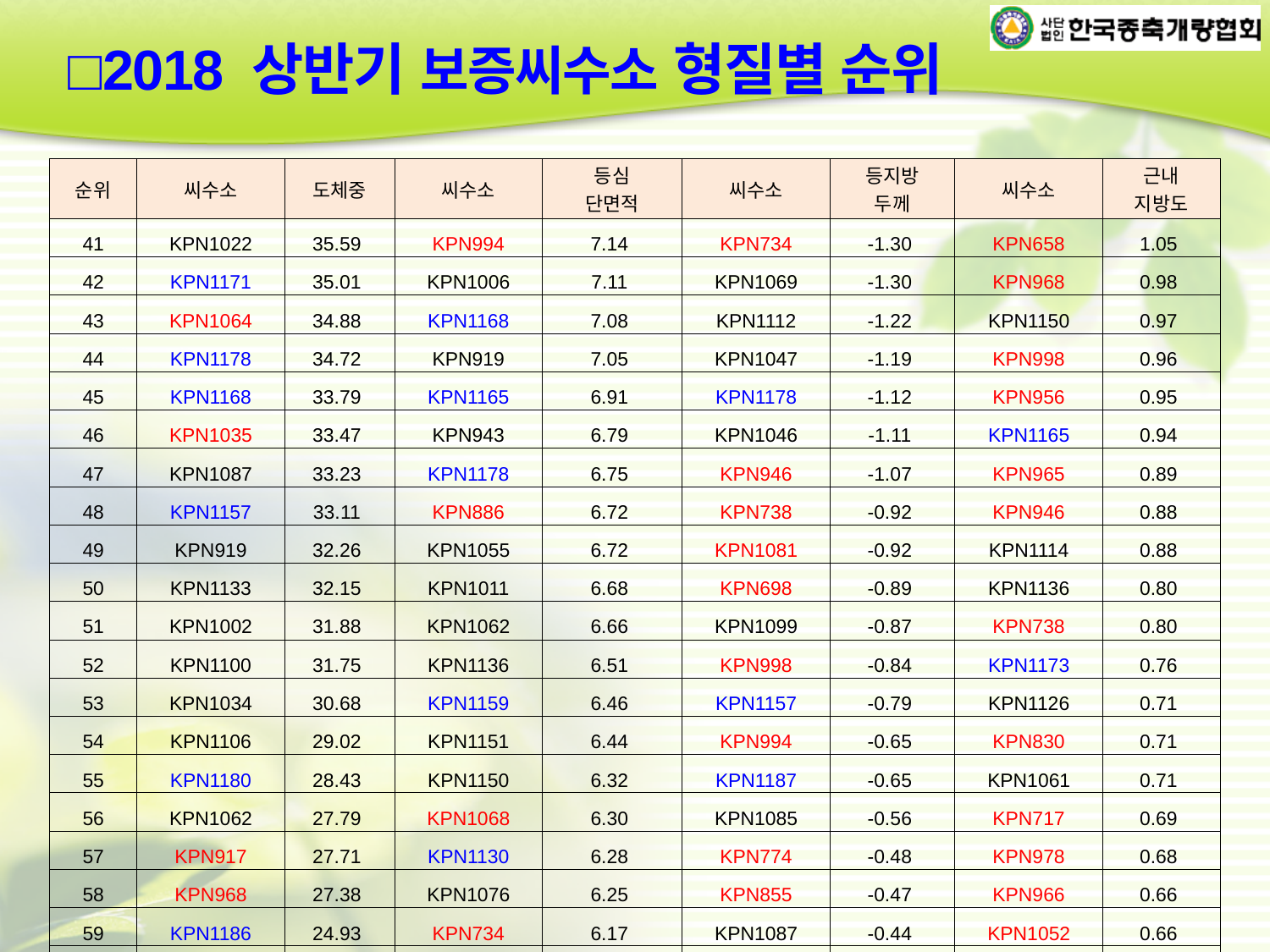

□2018 상반기 보증씨수소 형질별 순위
| 순위 | 씨수소 | 도체중 | 씨수소 | 등심 단면적 | 씨수소 | 등지방 두께 | 씨수소 | 근내 지방도 |
| --- | --- | --- | --- | --- | --- | --- | --- | --- |
| 41 | KPN1022 | 35.59 | KPN994 | 7.14 | KPN734 | -1.30 | KPN658 | 1.05 |
| 42 | KPN1171 | 35.01 | KPN1006 | 7.11 | KPN1069 | -1.30 | KPN968 | 0.98 |
| 43 | KPN1064 | 34.88 | KPN1168 | 7.08 | KPN1112 | -1.22 | KPN1150 | 0.97 |
| 44 | KPN1178 | 34.72 | KPN919 | 7.05 | KPN1047 | -1.19 | KPN998 | 0.96 |
| 45 | KPN1168 | 33.79 | KPN1165 | 6.91 | KPN1178 | -1.12 | KPN956 | 0.95 |
| 46 | KPN1035 | 33.47 | KPN943 | 6.79 | KPN1046 | -1.11 | KPN1165 | 0.94 |
| 47 | KPN1087 | 33.23 | KPN1178 | 6.75 | KPN946 | -1.07 | KPN965 | 0.89 |
| 48 | KPN1157 | 33.11 | KPN886 | 6.72 | KPN738 | -0.92 | KPN946 | 0.88 |
| 49 | KPN919 | 32.26 | KPN1055 | 6.72 | KPN1081 | -0.92 | KPN1114 | 0.88 |
| 50 | KPN1133 | 32.15 | KPN1011 | 6.68 | KPN698 | -0.89 | KPN1136 | 0.80 |
| 51 | KPN1002 | 31.88 | KPN1062 | 6.66 | KPN1099 | -0.87 | KPN738 | 0.80 |
| 52 | KPN1100 | 31.75 | KPN1136 | 6.51 | KPN998 | -0.84 | KPN1173 | 0.76 |
| 53 | KPN1034 | 30.68 | KPN1159 | 6.46 | KPN1157 | -0.79 | KPN1126 | 0.71 |
| 54 | KPN1106 | 29.02 | KPN1151 | 6.44 | KPN994 | -0.65 | KPN830 | 0.71 |
| 55 | KPN1180 | 28.43 | KPN1150 | 6.32 | KPN1187 | -0.65 | KPN1061 | 0.71 |
| 56 | KPN1062 | 27.79 | KPN1068 | 6.30 | KPN1085 | -0.56 | KPN717 | 0.69 |
| 57 | KPN917 | 27.71 | KPN1130 | 6.28 | KPN774 | -0.48 | KPN978 | 0.68 |
| 58 | KPN968 | 27.38 | KPN1076 | 6.25 | KPN855 | -0.47 | KPN966 | 0.66 |
| 59 | KPN1186 | 24.93 | KPN734 | 6.17 | KPN1087 | -0.44 | KPN1052 | 0.66 |
| 60 | KPN1165 | 24.64 | KPN1175 | 6.02 | KPN943 | -0.43 | KPN883 | 0.65 |